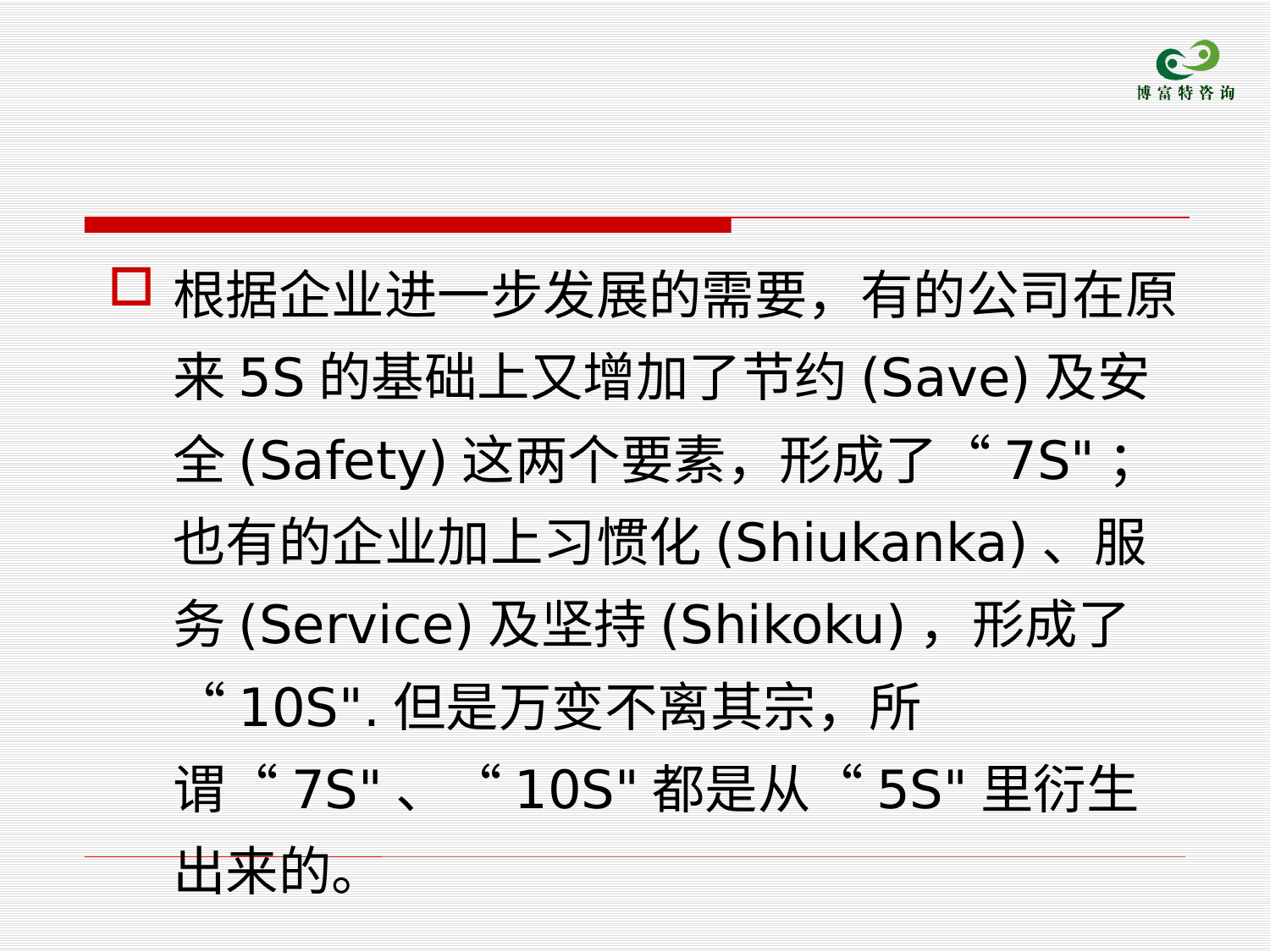

根据企业进一步发展的需要，有的公司在原来5S的基础上又增加了节约(Save)及安全(Safety)这两个要素，形成了“7S"；也有的企业加上习惯化(Shiukanka)、服务(Service)及坚持(Shikoku)，形成了“10S".但是万变不离其宗，所谓“7S"、“10S"都是从“5S"里衍生出来的。
7